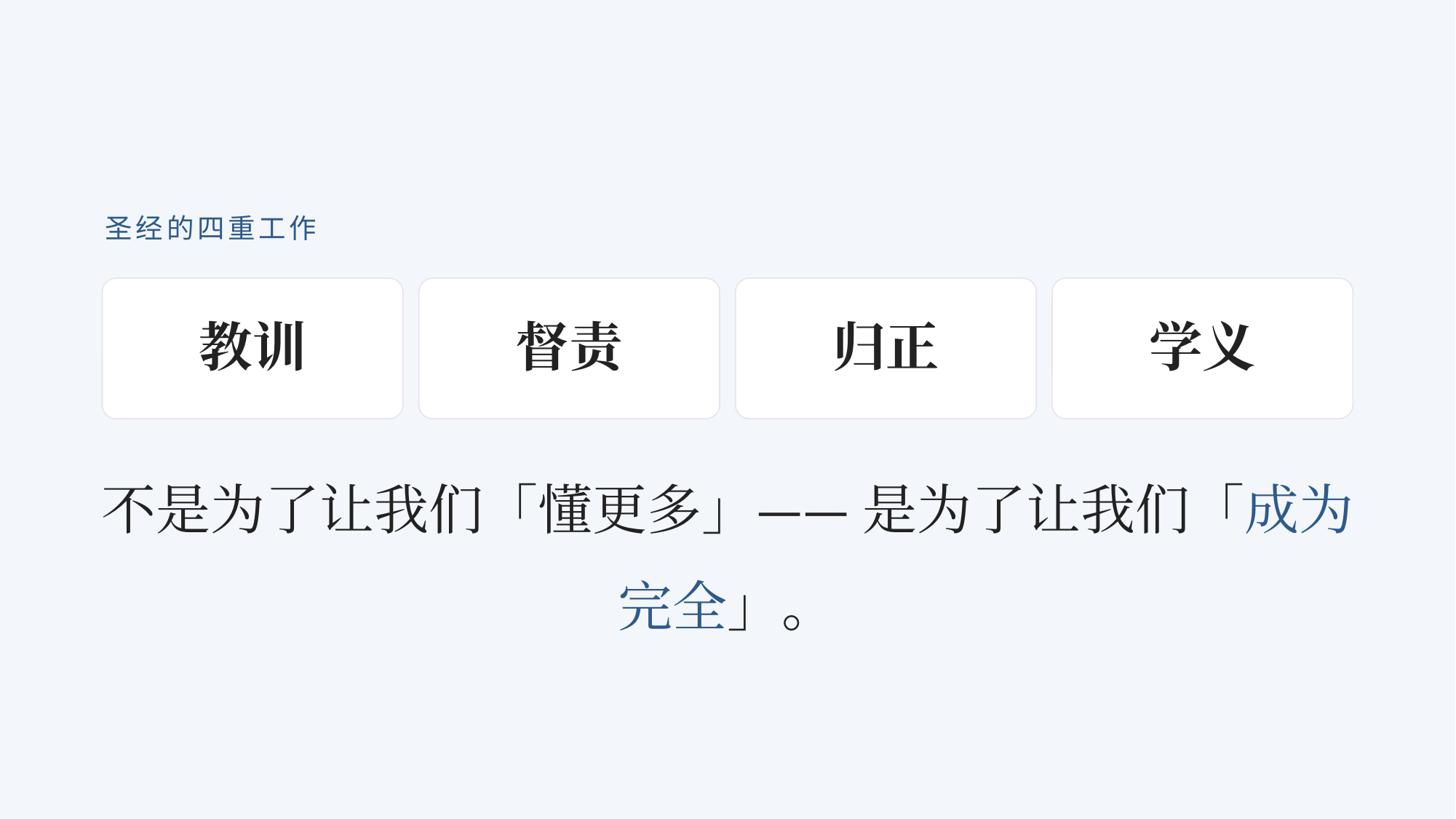

圣经的四重工作

教训
督责
归正
学义
不是为了让我们「懂更多」—— 是为了让我们「成为完全」。